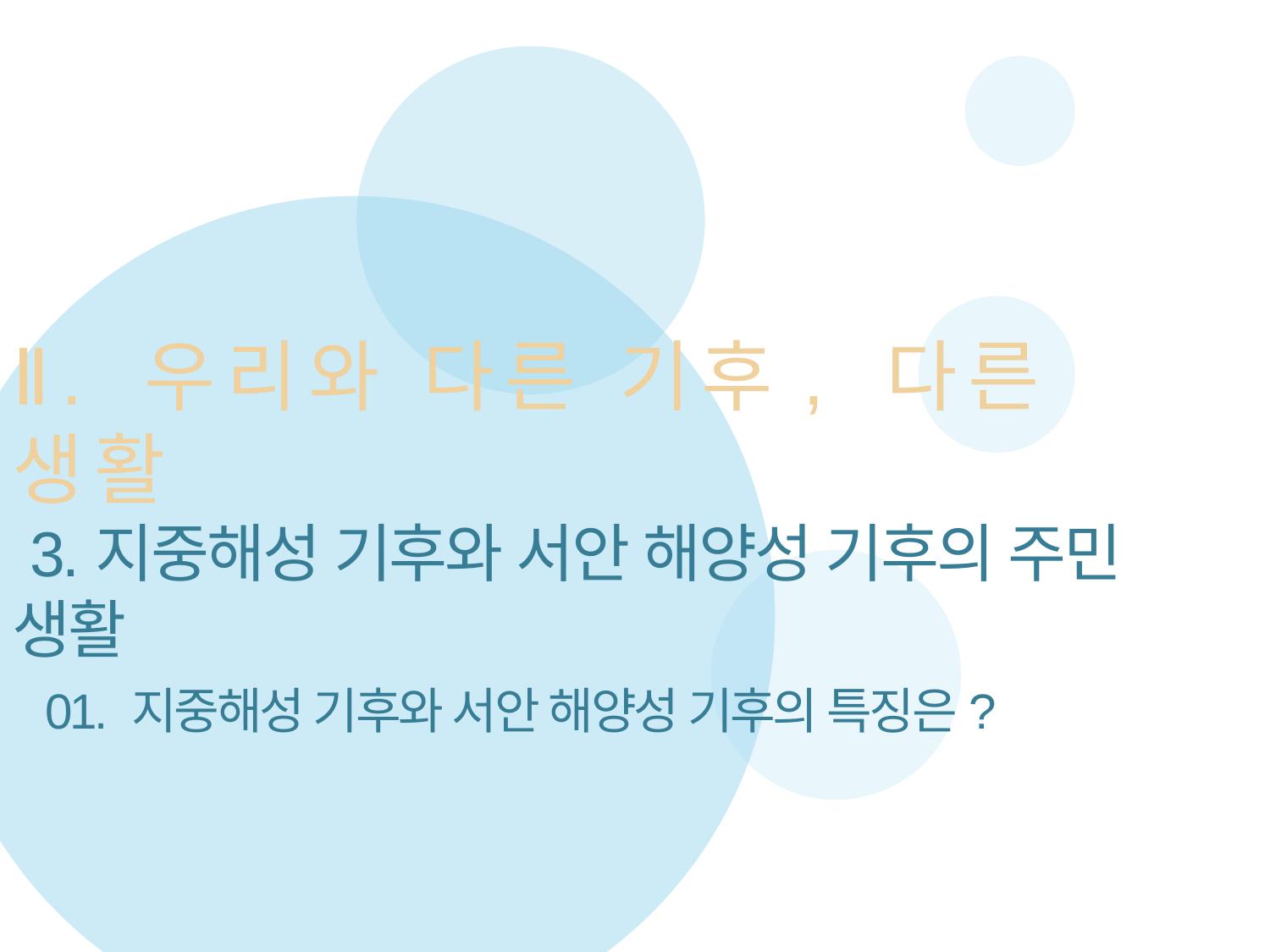

Ⅱ. 우리와 다른 기후, 다른 생활
 3.지중해성 기후와 서안 해양성 기후의 주민 생활
  01. 지중해성 기후와 서안 해양성 기후의 특징은?